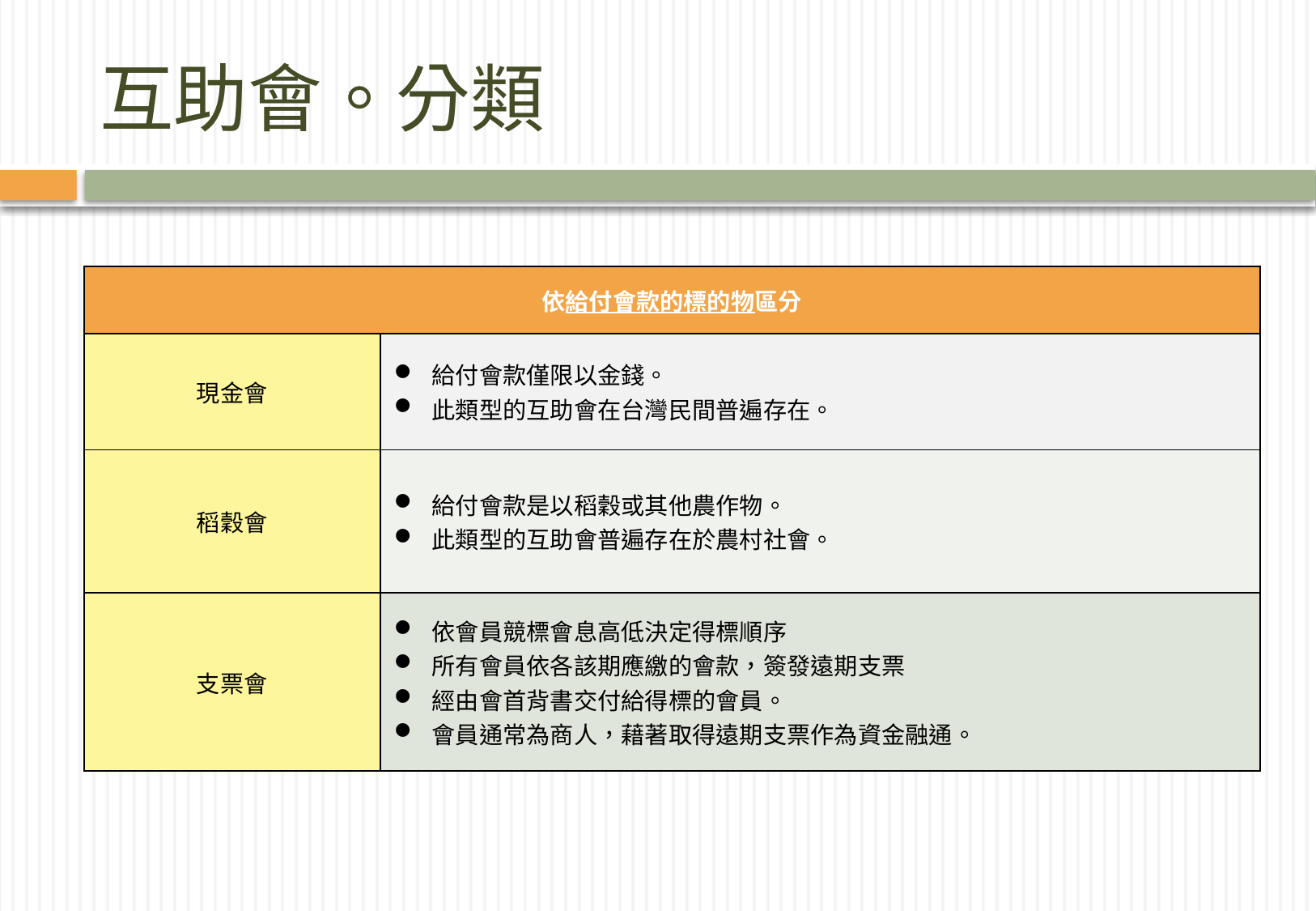

# 互助會。分類
| 依給付會款的標的物區分 |  |
| --- | --- |
| 現金會 | 給付會款僅限以金錢。 此類型的互助會在台灣民間普遍存在。 |
| 稻穀會 | 給付會款是以稻穀或其他農作物。 此類型的互助會普遍存在於農村社會。 |
| 支票會 | 依會員競標會息高低決定得標順序 所有會員依各該期應繳的會款，簽發遠期支票 經由會首背書交付給得標的會員。 會員通常為商人，藉著取得遠期支票作為資金融通。 |